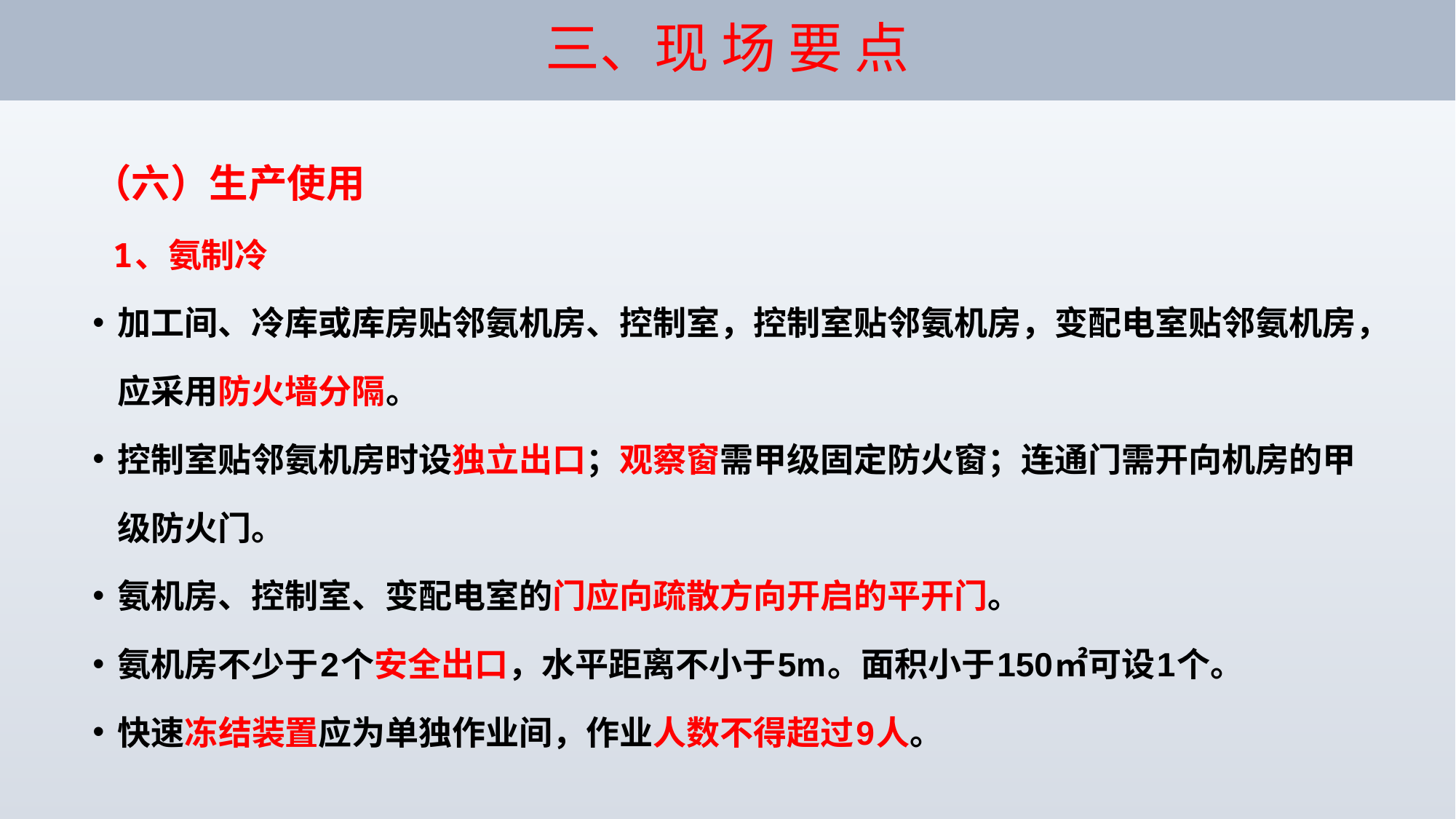

# 三、现 场 要 点
（六）生产使用
 1、氨制冷
加工间、冷库或库房贴邻氨机房、控制室，控制室贴邻氨机房，变配电室贴邻氨机房，应采用防火墙分隔。
控制室贴邻氨机房时设独立出口；观察窗需甲级固定防火窗；连通门需开向机房的甲级防火门。
氨机房、控制室、变配电室的门应向疏散方向开启的平开门。
氨机房不少于2个安全出口，水平距离不小于5m。面积小于150㎡可设1个。
快速冻结装置应为单独作业间，作业人数不得超过9人。